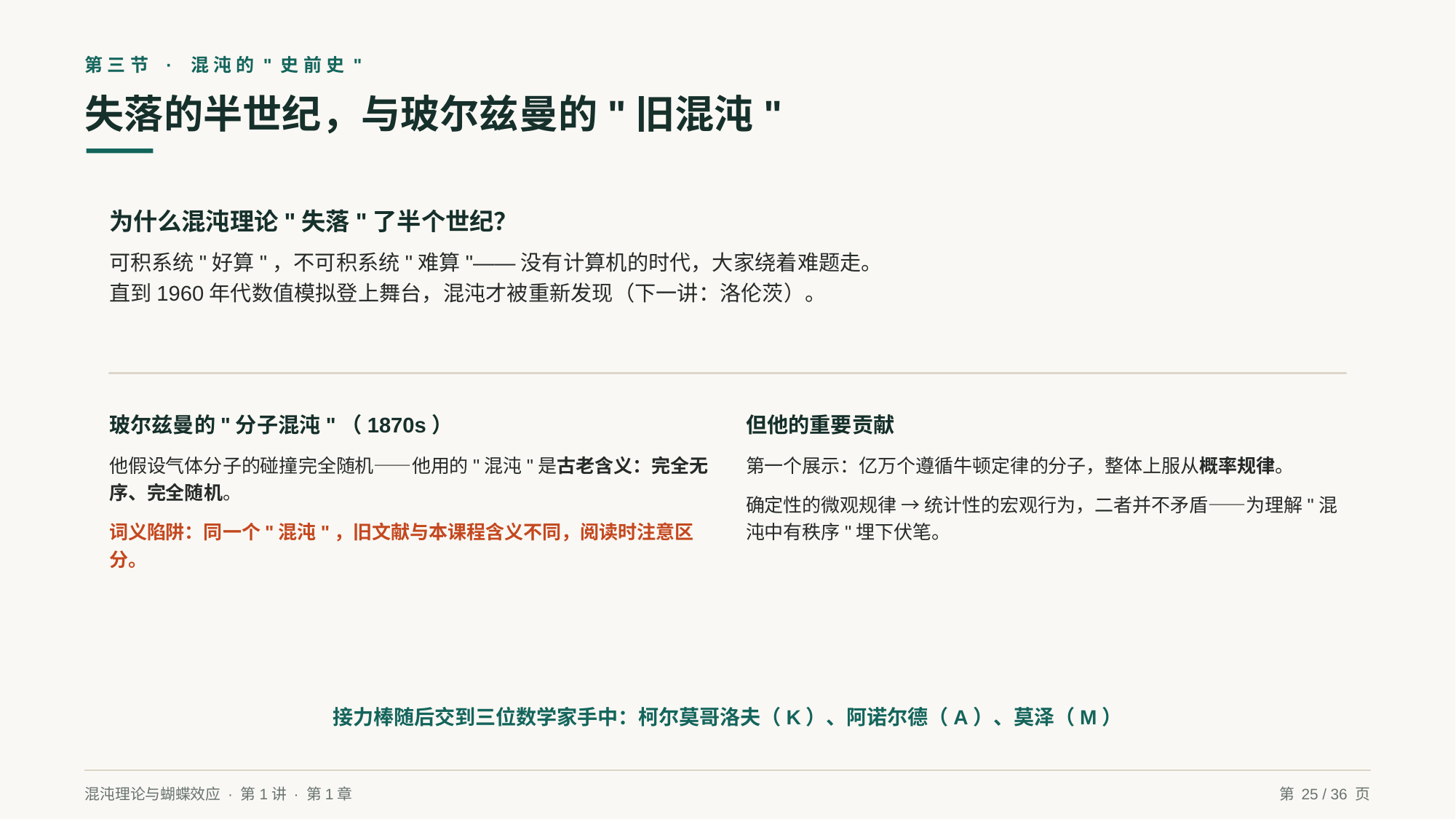

第三节 · 混沌的"史前史"
失落的半世纪，与玻尔兹曼的"旧混沌"

为什么混沌理论"失落"了半个世纪？
可积系统"好算"，不可积系统"难算"——没有计算机的时代，大家绕着难题走。
直到1960年代数值模拟登上舞台，混沌才被重新发现（下一讲：洛伦茨）。

玻尔兹曼的"分子混沌"（1870s）
他假设气体分子的碰撞完全随机——他用的"混沌"是古老含义：完全无序、完全随机。
词义陷阱：同一个"混沌"，旧文献与本课程含义不同，阅读时注意区分。
但他的重要贡献
第一个展示：亿万个遵循牛顿定律的分子，整体上服从概率规律。
确定性的微观规律 → 统计性的宏观行为，二者并不矛盾——为理解"混沌中有秩序"埋下伏笔。
接力棒随后交到三位数学家手中：柯尔莫哥洛夫（K）、阿诺尔德（A）、莫泽（M）

混沌理论与蝴蝶效应 · 第1讲 · 第1章
第 25 / 36 页